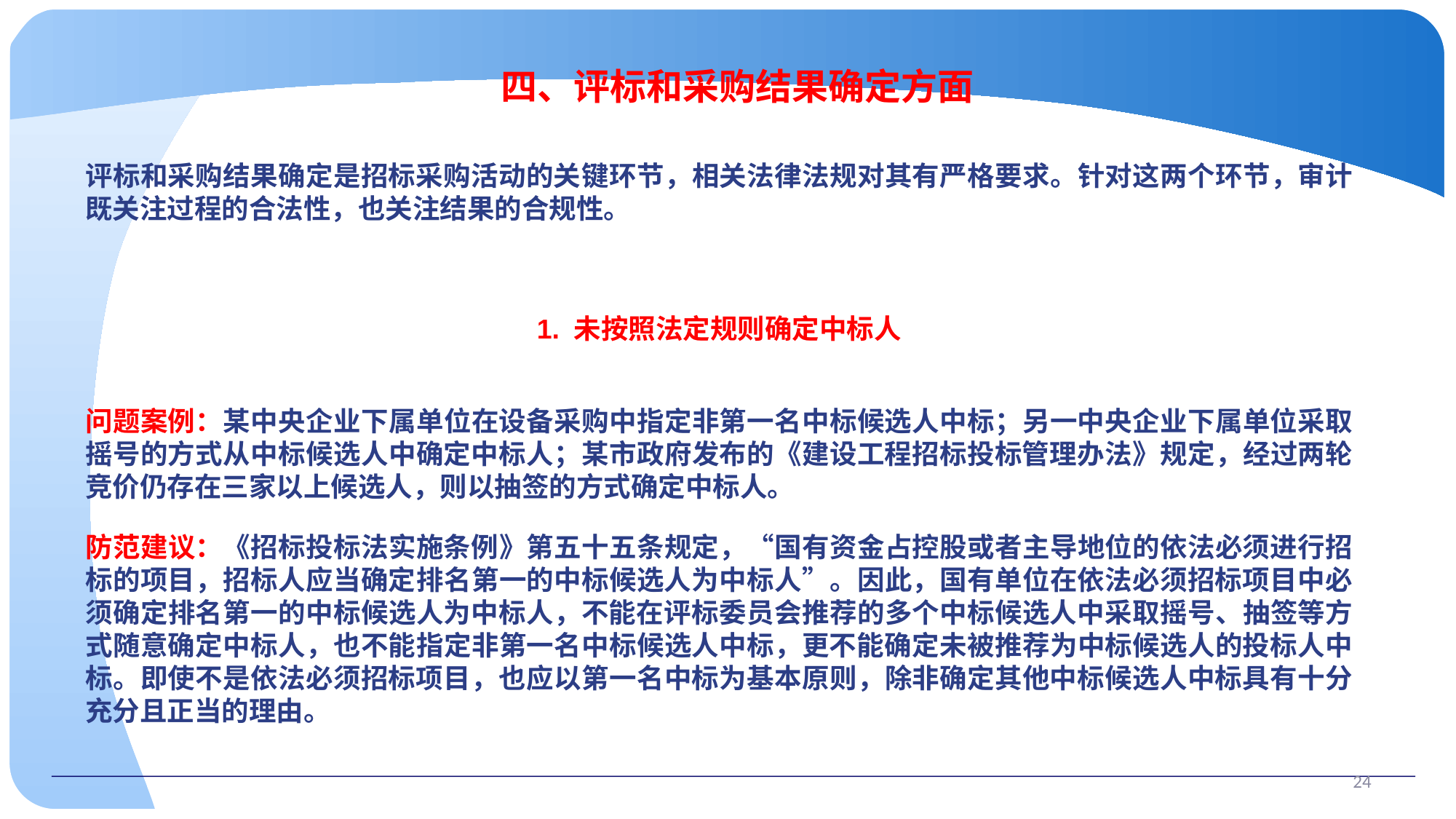

四、评标和采购结果确定方面

评标和采购结果确定是招标采购活动的关键环节，相关法律法规对其有严格要求。针对这两个环节，审计既关注过程的合法性，也关注结果的合规性。

1. 未按照法定规则确定中标人
问题案例：某中央企业下属单位在设备采购中指定非第一名中标候选人中标；另一中央企业下属单位采取摇号的方式从中标候选人中确定中标人；某市政府发布的《建设工程招标投标管理办法》规定，经过两轮竞价仍存在三家以上候选人，则以抽签的方式确定中标人。
防范建议：《招标投标法实施条例》第五十五条规定，“国有资金占控股或者主导地位的依法必须进行招标的项目，招标人应当确定排名第一的中标候选人为中标人”。因此，国有单位在依法必须招标项目中必须确定排名第一的中标候选人为中标人，不能在评标委员会推荐的多个中标候选人中采取摇号、抽签等方式随意确定中标人，也不能指定非第一名中标候选人中标，更不能确定未被推荐为中标候选人的投标人中标。即使不是依法必须招标项目，也应以第一名中标为基本原则，除非确定其他中标候选人中标具有十分充分且正当的理由。

24